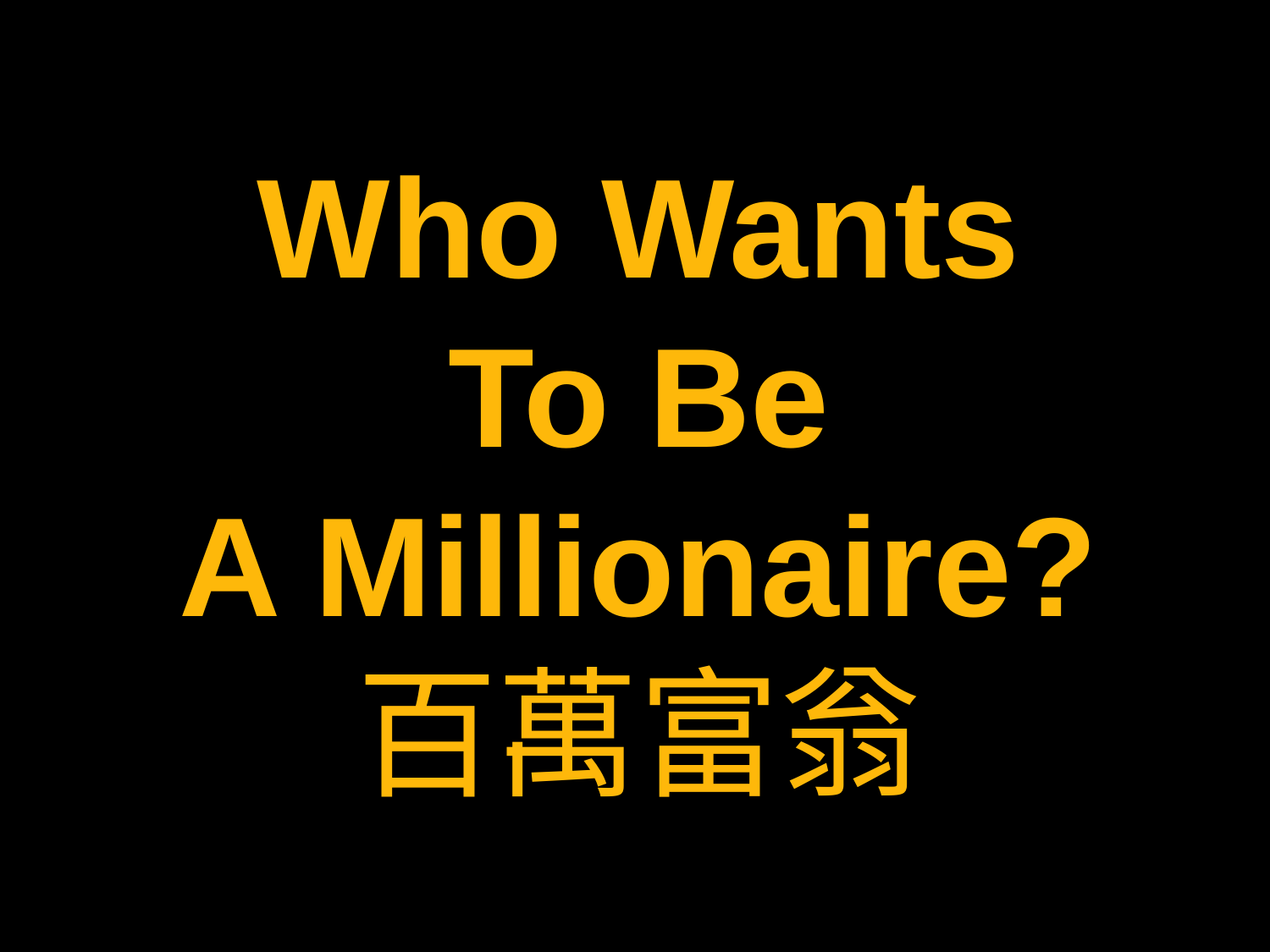

# Who Wants To Be A Millionaire? 百萬富翁